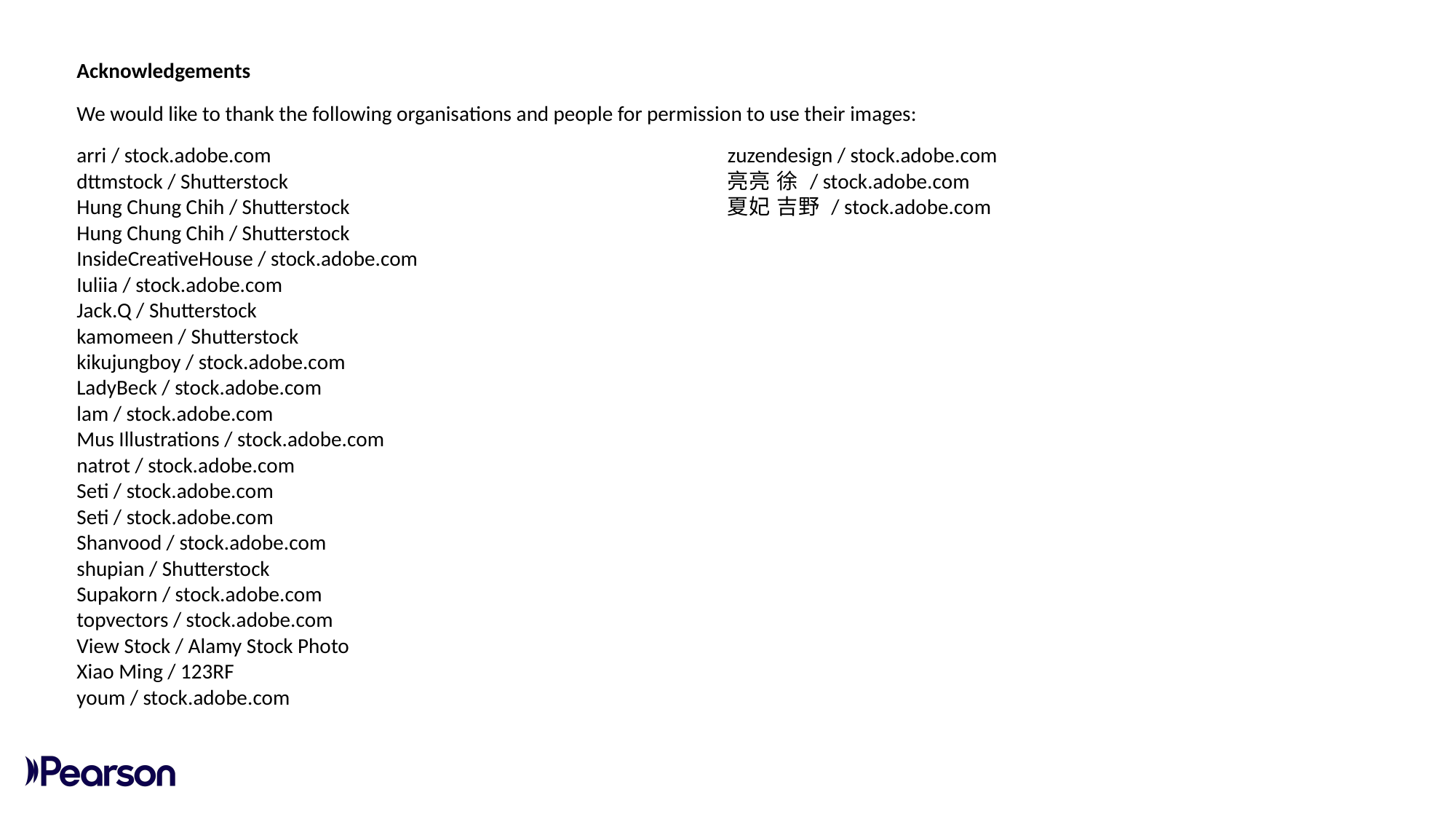

Acknowledgements
We would like to thank the following organisations and people for permission to use their images:
arri / stock.adobe.com
dttmstock / Shutterstock
Hung Chung Chih / Shutterstock
Hung Chung Chih / Shutterstock
InsideCreativeHouse / stock.adobe.com
Iuliia / stock.adobe.com
Jack.Q / Shutterstock
kamomeen / Shutterstock
kikujungboy / stock.adobe.com
LadyBeck / stock.adobe.com
lam / stock.adobe.com
Mus Illustrations / stock.adobe.com
natrot / stock.adobe.com
Seti / stock.adobe.com
Seti / stock.adobe.com
Shanvood / stock.adobe.com
shupian / Shutterstock
Supakorn / stock.adobe.com
topvectors / stock.adobe.com
View Stock / Alamy Stock Photo
Xiao Ming / 123RF
youm / stock.adobe.com
zuzendesign / stock.adobe.com
亮亮 徐 / stock.adobe.com
夏妃 吉野 / stock.adobe.com